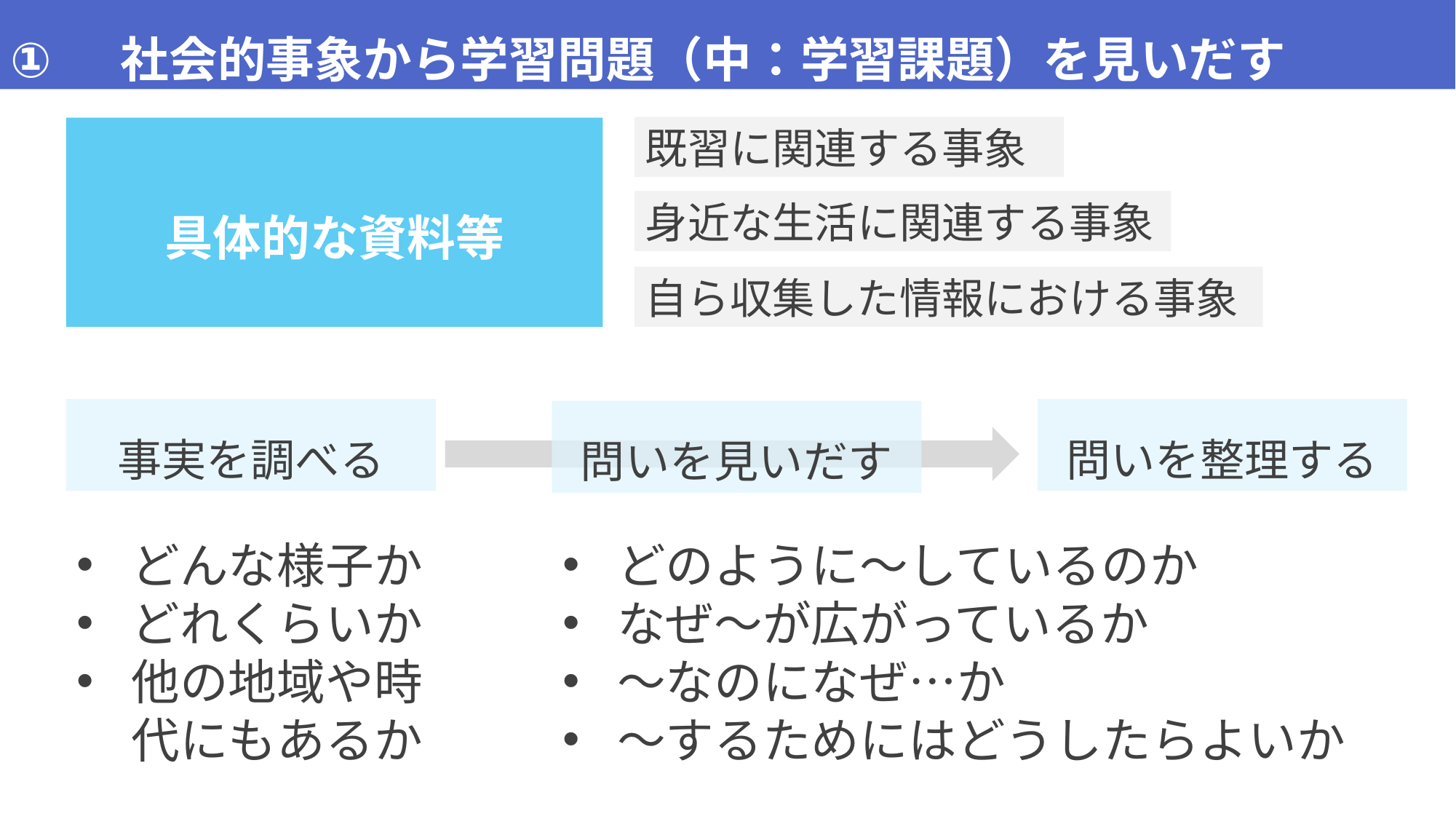

社会的事象から学習問題（中：学習課題）を見いだす
既習に関連する事象
具体的な資料等
身近な生活に関連する事象
自ら収集した情報における事象
問いを整理する
事実を調べる
問いを見いだす

どのように〜しているのか
なぜ〜が広がっているか
〜なのになぜ…か
〜するためにはどうしたらよいか
どんな様子か
どれくらいか
他の地域や時代にもあるか